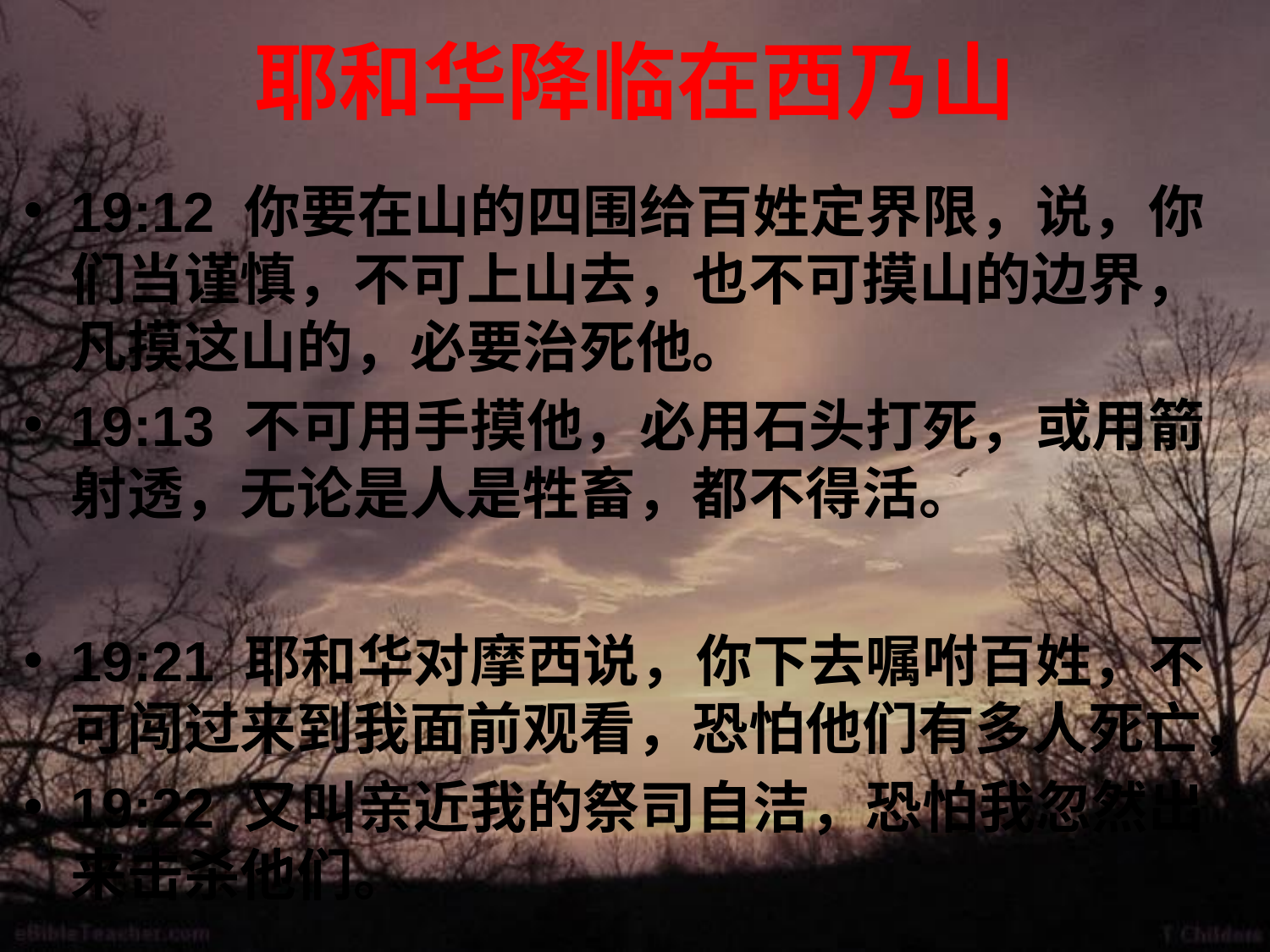

# 耶和华降临在西乃山
19:12 你要在山的四围给百姓定界限，说，你们当谨慎，不可上山去，也不可摸山的边界，凡摸这山的，必要治死他。
19:13 不可用手摸他，必用石头打死，或用箭射透，无论是人是牲畜，都不得活。

19:21 耶和华对摩西说，你下去嘱咐百姓，不可闯过来到我面前观看，恐怕他们有多人死亡，
19:22 又叫亲近我的祭司自洁，恐怕我忽然出来击杀他们。